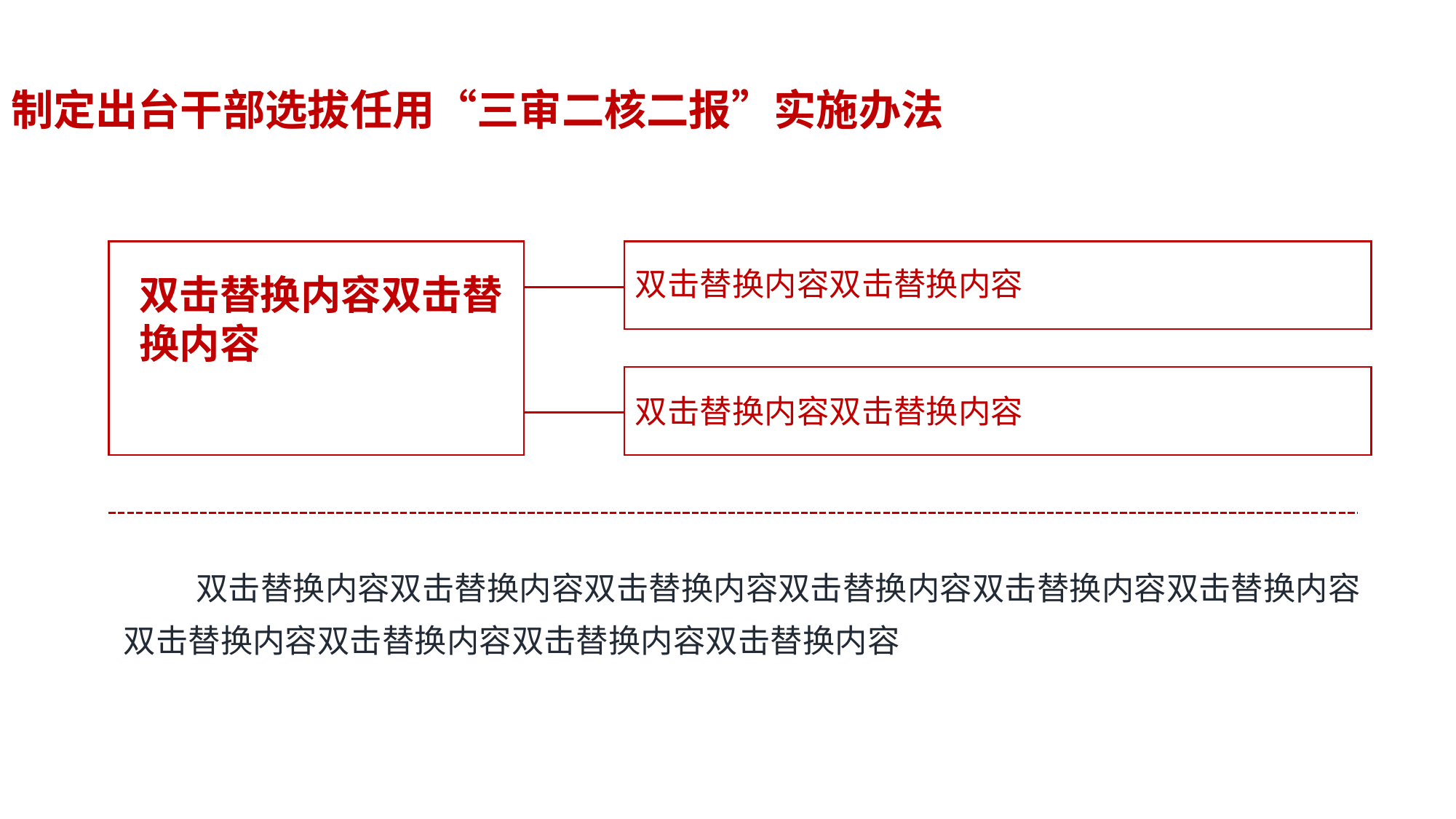

制定出台干部选拔任用“三审二核二报”实施办法

双击替换内容双击替换内容
双击替换内容双击替换内容

双击替换内容双击替换内容
双击替换内容双击替换内容双击替换内容双击替换内容双击替换内容双击替换内容双击替换内容双击替换内容双击替换内容双击替换内容